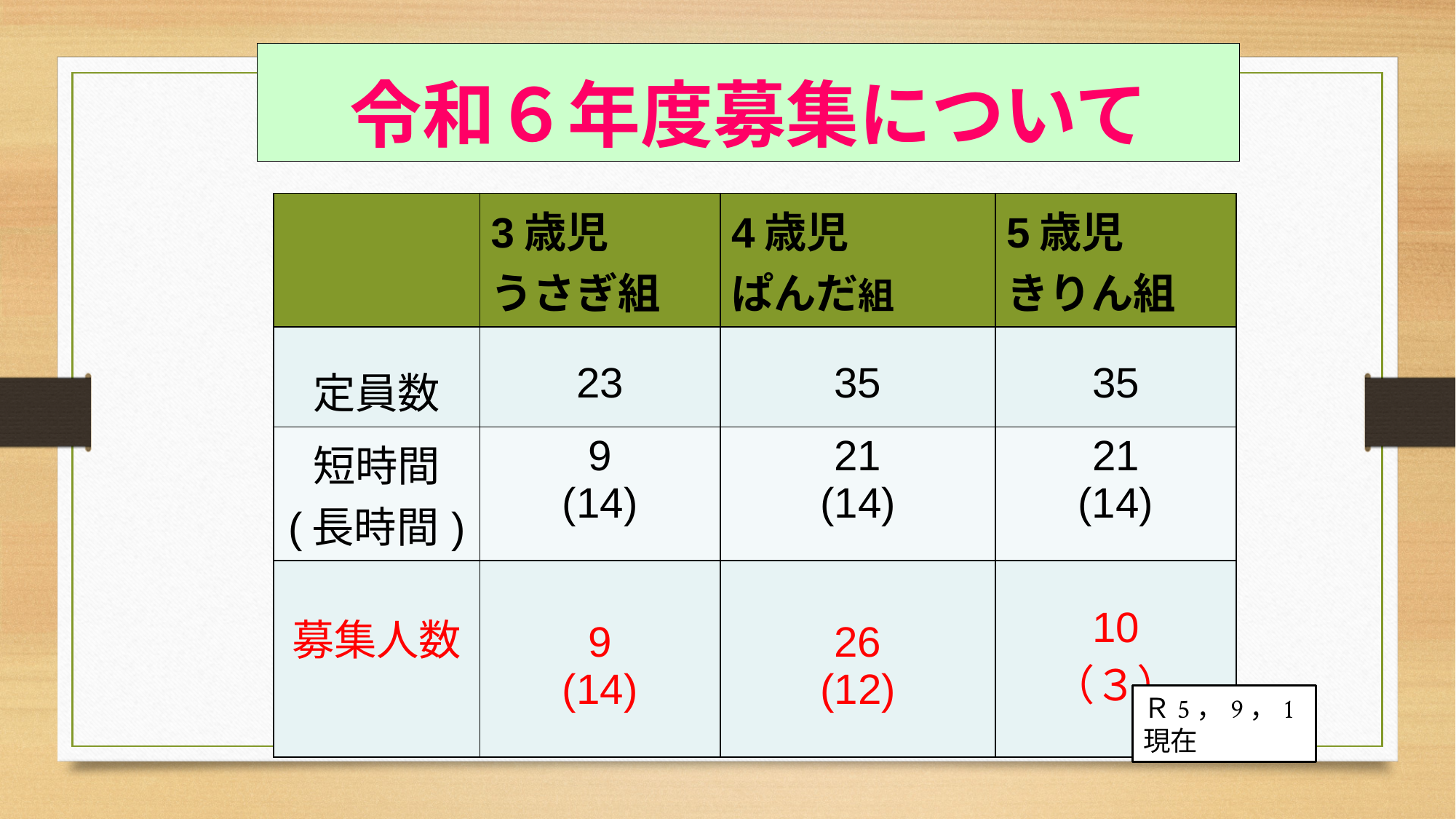

令和６年度募集について

|  | 3歳児 うさぎ組 | 4歳児 ぱんだ組 | 5歳児 きりん組 |
| --- | --- | --- | --- |
| 定員数 | 23 | 35 | 35 |
| 短時間 (長時間) | 9 (14) | 21 (14) | 21 (14) |
| 募集人数 | 9 (14) | 26 (12) | 10 （３） |
Ｒ5，9，1現在